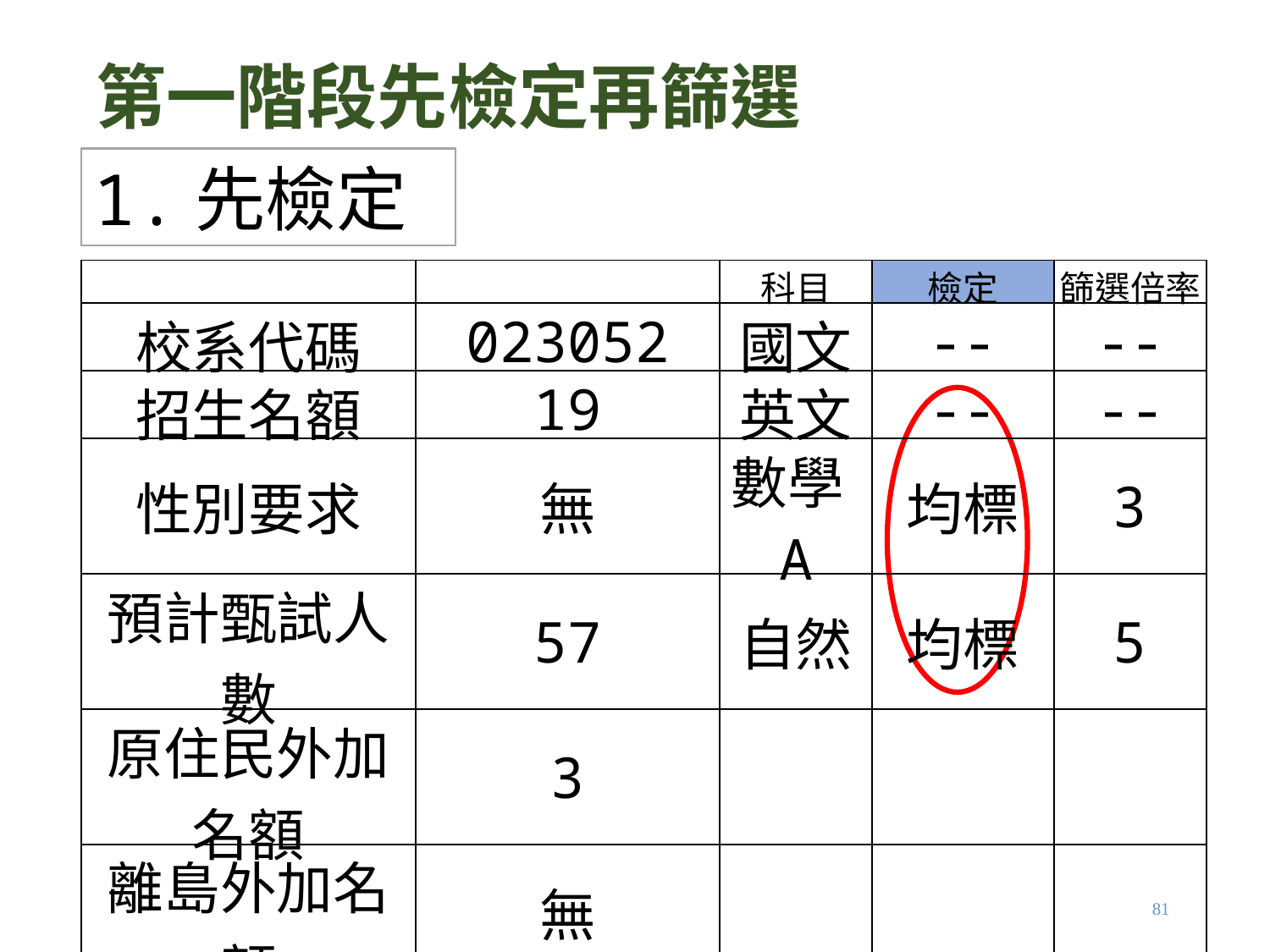

第一階段先檢定再篩選
1.先檢定
|  |  | 科目 | 檢定 | 篩選倍率 |
| --- | --- | --- | --- | --- |
| 校系代碼 | 023052 | 國文 | -- | -- |
| 招生名額 | 19 | 英文 | -- | -- |
| 性別要求 | 無 | 數學A | 均標 | 3 |
| 預計甄試人數 | 57 | 自然 | 均標 | 5 |
| 原住民外加名額 | 3 |  |  |  |
| 離島外加名額 | 無 |  |  |  |

81